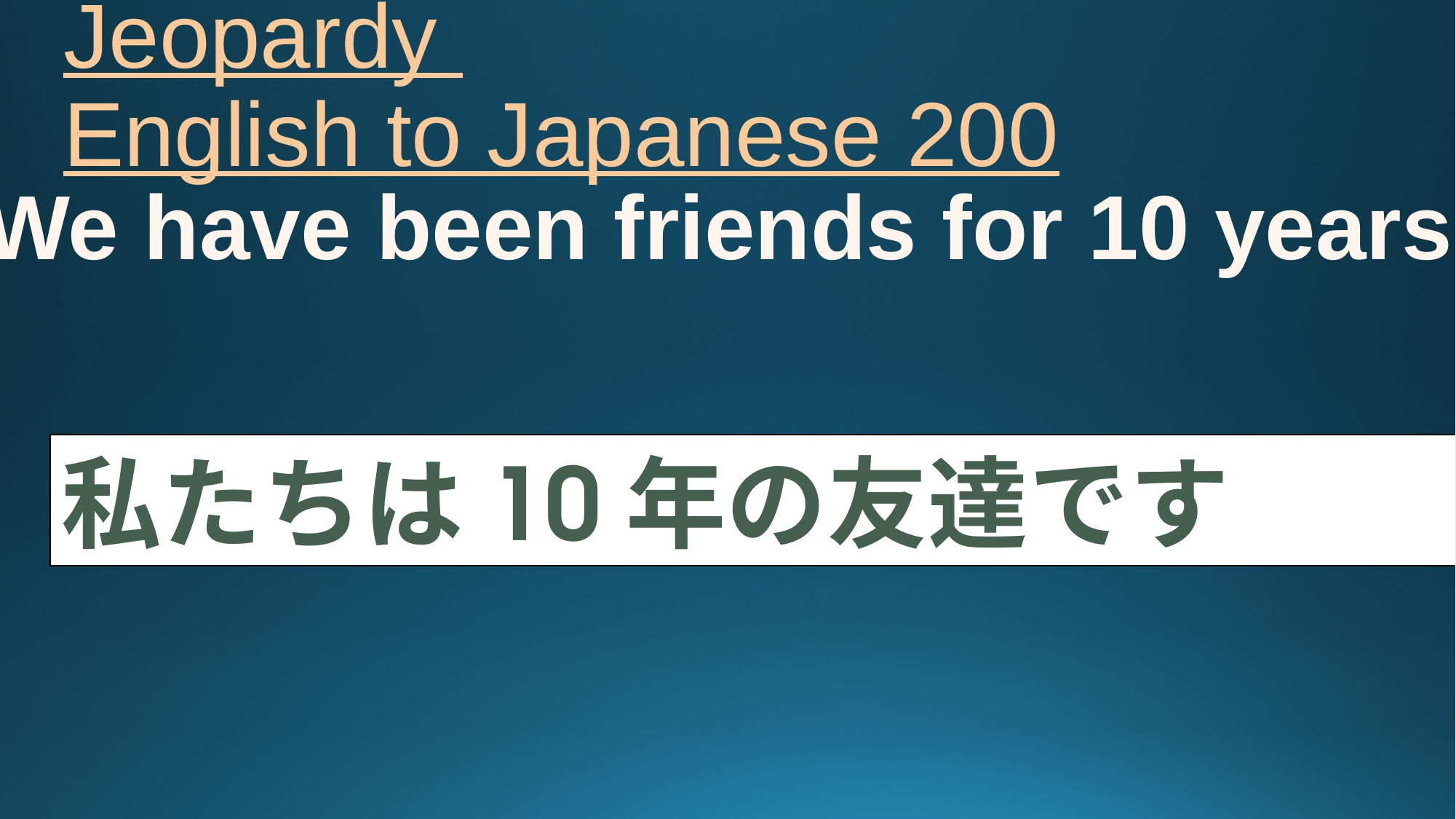

# Jeopardy English to Japanese 200
We have been friends for 10 years.
私たちは10年の友達です